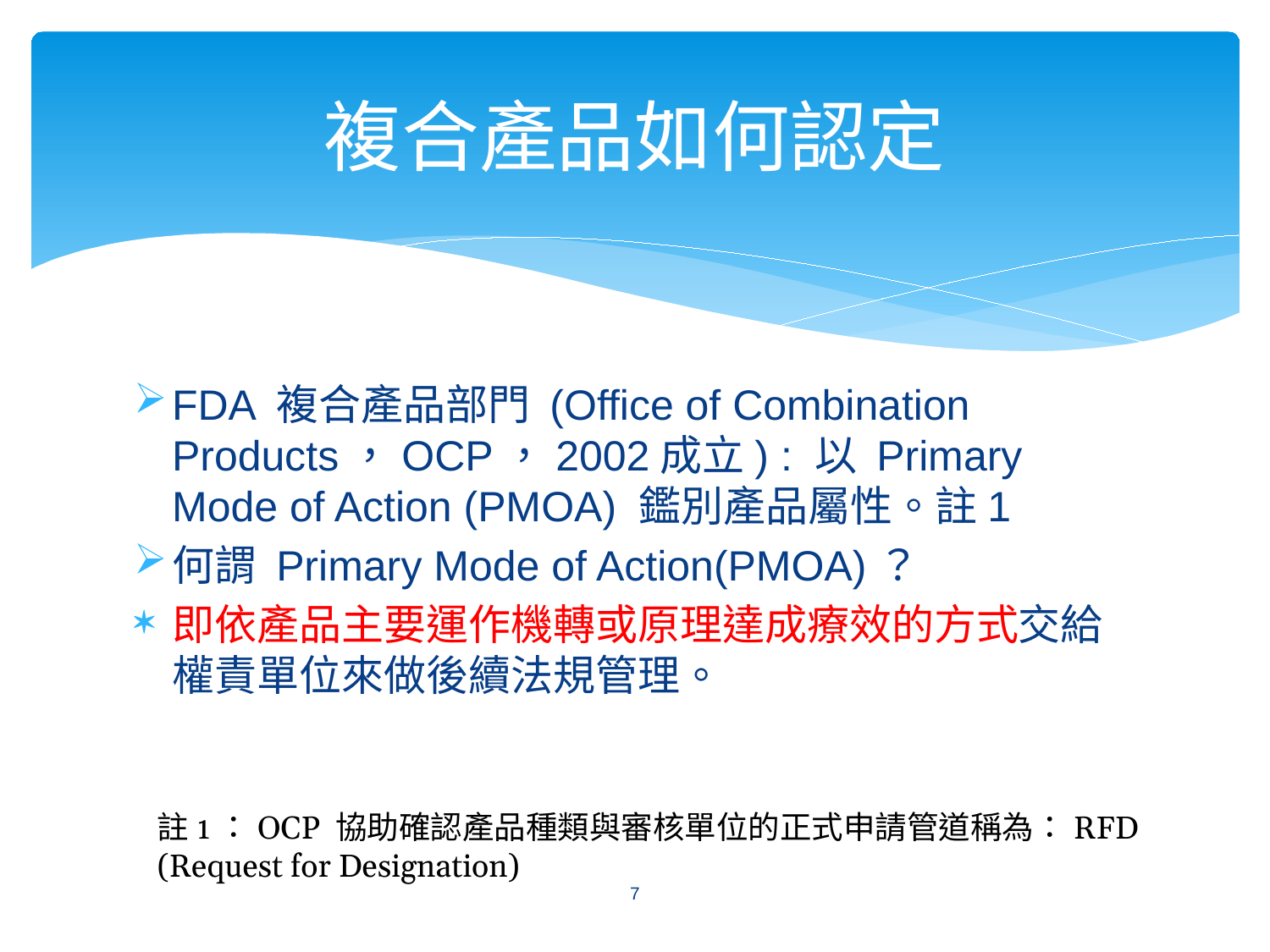

# 複合產品如何認定
FDA 複合產品部門 (Office of Combination    Products，OCP，2002成立) : 以 Primary Mode of Action (PMOA) 鑑別產品屬性。註1
何謂 Primary Mode of Action(PMOA)？
即依產品主要運作機轉或原理達成療效的方式交給權責單位來做後續法規管理。

註1：OCP 協助確認產品種類與審核單位的正式申請管道稱為：RFD (Request for Designation)
7